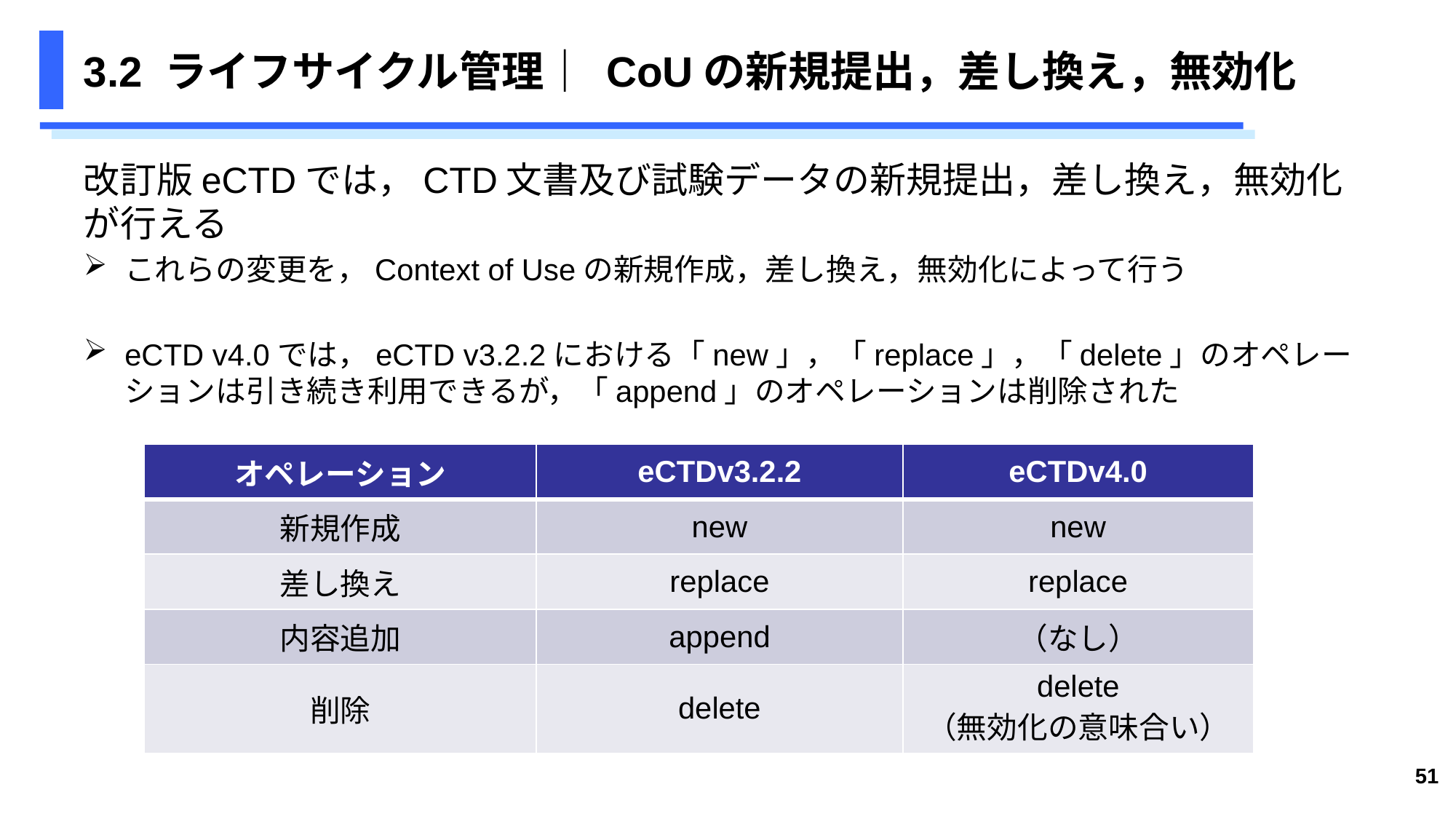

# 3.2 ライフサイクル管理｜ CoUの新規提出，差し換え，無効化
改訂版eCTDでは，CTD文書及び試験データの新規提出，差し換え，無効化が行える
これらの変更を，Context of Useの新規作成，差し換え，無効化によって行う

eCTD v4.0では，eCTD v3.2.2における「new」，「replace」，「delete」のオペレーションは引き続き利用できるが，「append」のオペレーションは削除された

| オペレーション | eCTDv3.2.2 | eCTDv4.0 |
| --- | --- | --- |
| 新規作成 | new | new |
| 差し換え | replace | replace |
| 内容追加 | append | （なし） |
| 削除 | delete | delete （無効化の意味合い） |
51